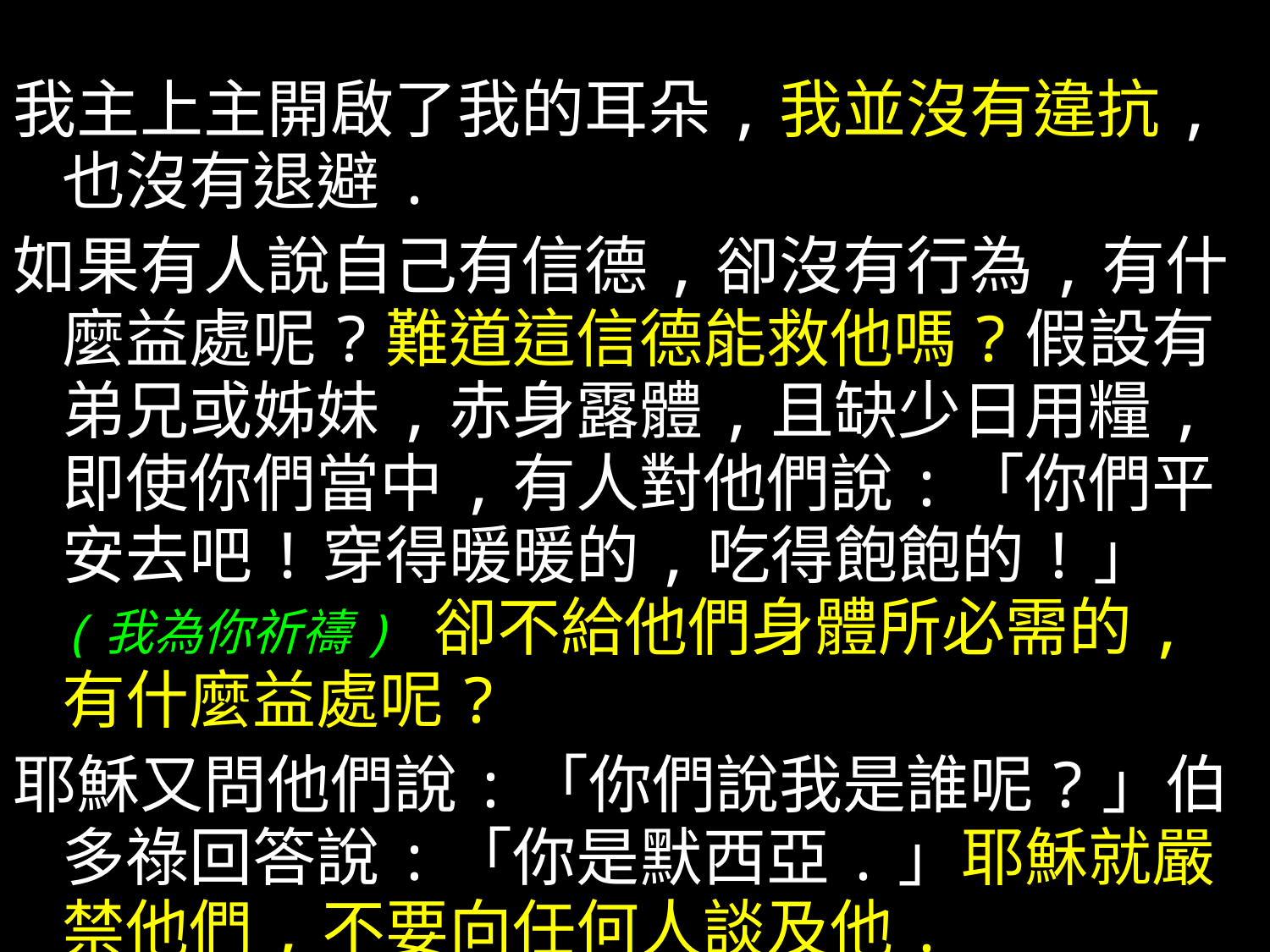

我主上主開啟了我的耳朵,我並沒有違抗,也沒有退避.
如果有人說自己有信德,卻沒有行為,有什麼益處呢?難道這信德能救他嗎?假設有弟兄或姊妹,赤身露體,且缺少日用糧,即使你們當中,有人對他們說:「你們平安去吧!穿得暖暖的,吃得飽飽的!」(我為你祈禱) 卻不給他們身體所必需的,有什麼益處呢?
耶穌又問他們說:「你們說我是誰呢?」伯多祿回答說:「你是默西亞.」耶穌就嚴禁他們,不要向任何人談及他.